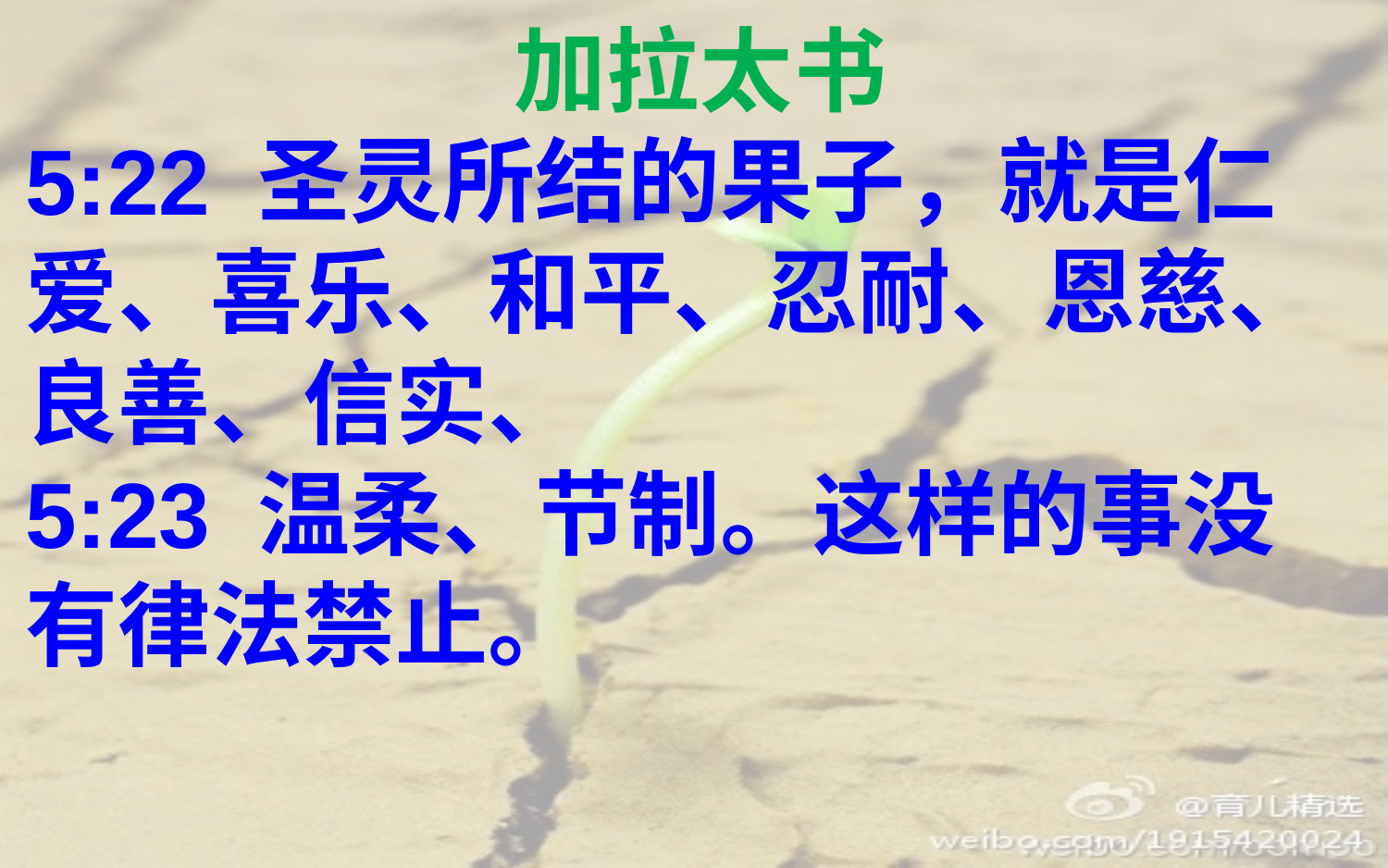

加拉太书
5:22 圣灵所结的果子，就是仁爱、喜乐、和平、忍耐、恩慈、良善、信实、
5:23 温柔、节制。这样的事没有律法禁止。